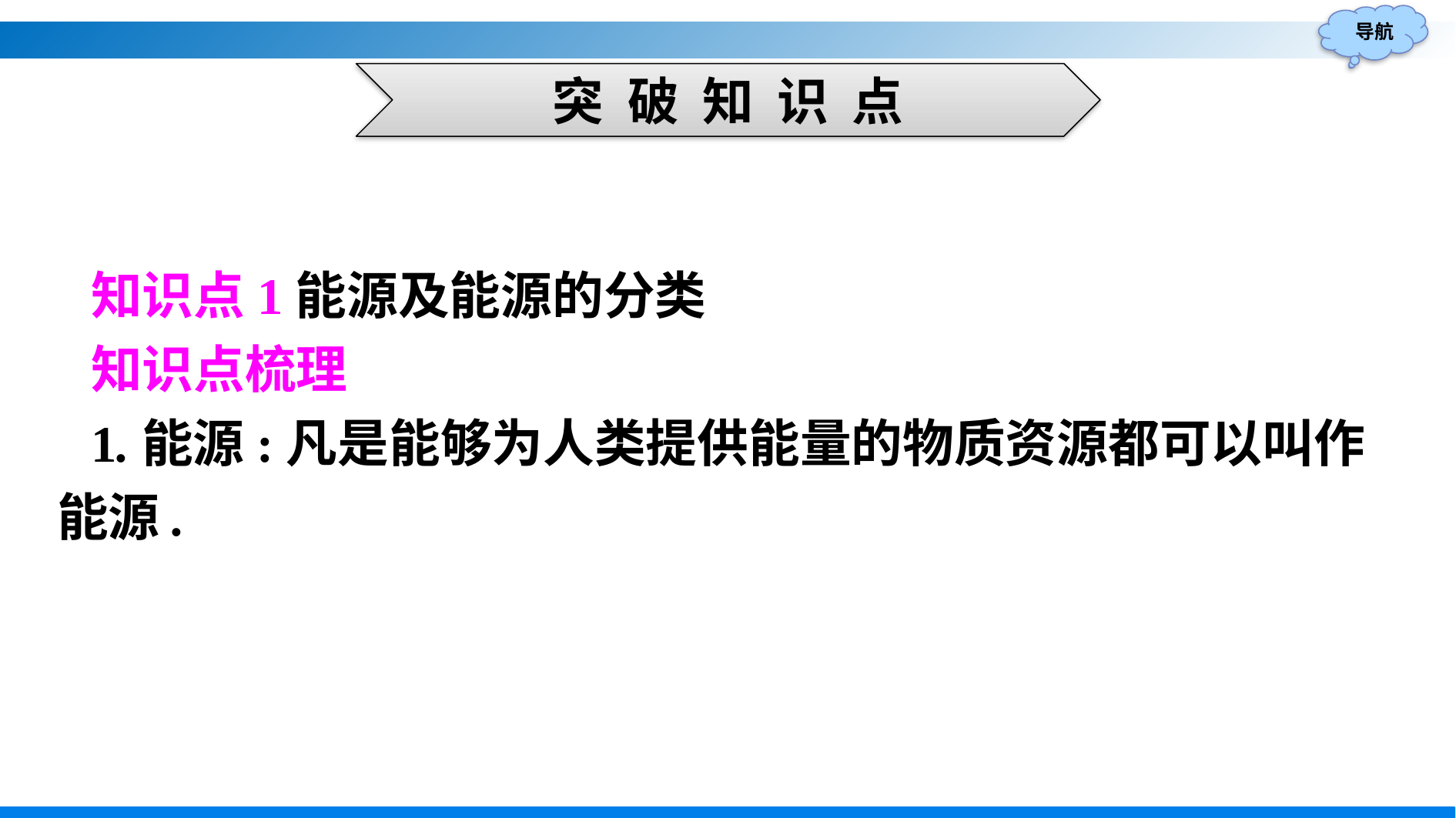

突  破  知  识  点
知识点1能源及能源的分类
知识点梳理
1.能源:凡是能够为人类提供能量的物质资源都可以叫作能源.